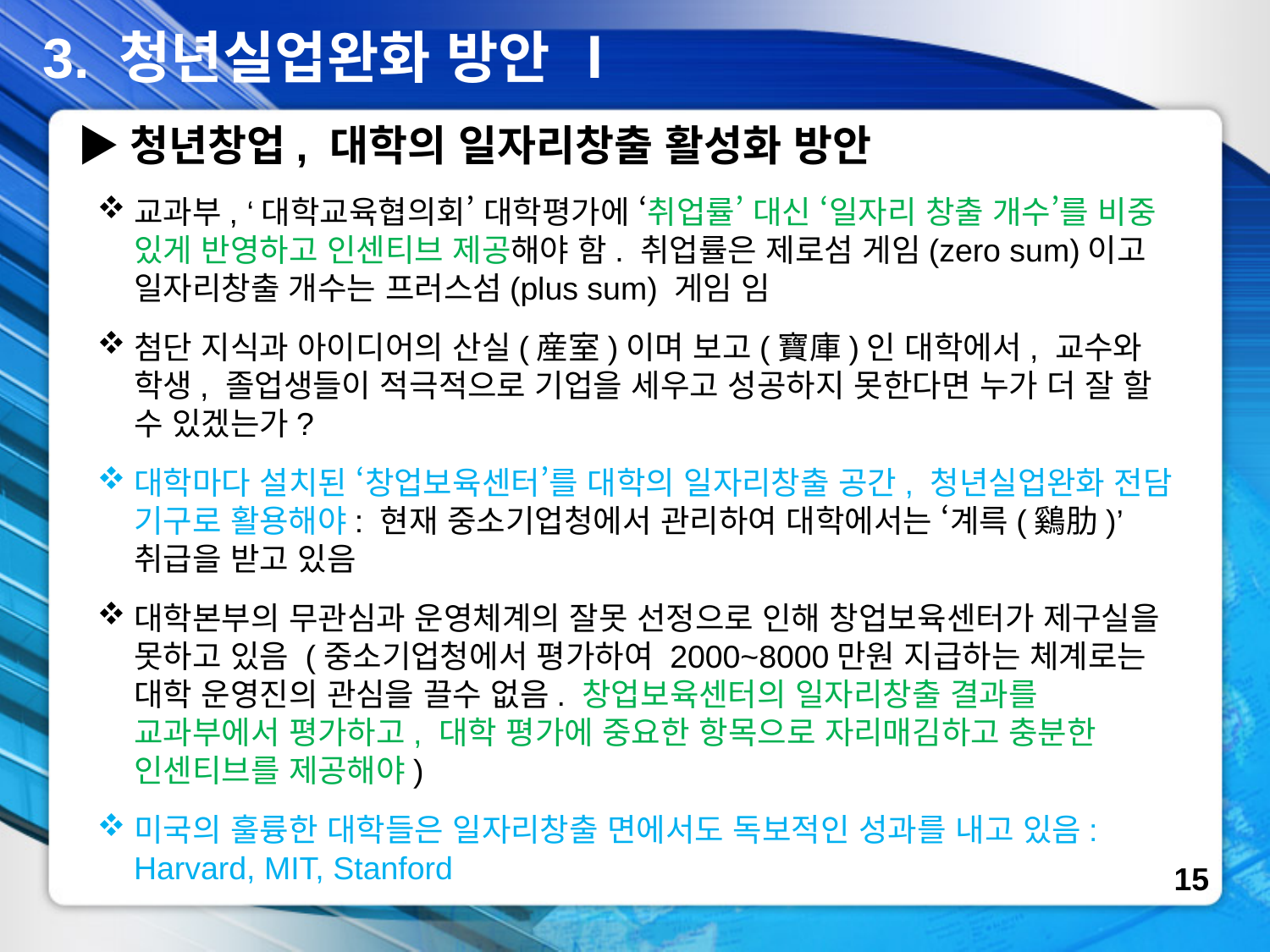

3. 청년실업완화 방안 Ⅰ
▶청년창업, 대학의 일자리창출 활성화 방안
교과부, ‘대학교육협의회’ 대학평가에 ‘취업률’ 대신 ‘일자리 창출 개수’를 비중 있게 반영하고 인센티브 제공해야 함. 취업률은 제로섬 게임(zero sum)이고 일자리창출 개수는 프러스섬(plus sum) 게임 임

첨단 지식과 아이디어의 산실(産室)이며 보고(寶庫)인 대학에서, 교수와 학생, 졸업생들이 적극적으로 기업을 세우고 성공하지 못한다면 누가 더 잘 할 수 있겠는가?

대학마다 설치된 ‘창업보육센터’를 대학의 일자리창출 공간, 청년실업완화 전담 기구로 활용해야: 현재 중소기업청에서 관리하여 대학에서는 ‘계륵(鷄肋)’취급을 받고 있음

대학본부의 무관심과 운영체계의 잘못 선정으로 인해 창업보육센터가 제구실을 못하고 있음 (중소기업청에서 평가하여 2000~8000만원 지급하는 체계로는 대학 운영진의 관심을 끌수 없음. 창업보육센터의 일자리창출 결과를 교과부에서 평가하고, 대학 평가에 중요한 항목으로 자리매김하고 충분한 인센티브를 제공해야)

미국의 훌륭한 대학들은 일자리창출 면에서도 독보적인 성과를 내고 있음: Harvard, MIT, Stanford

15